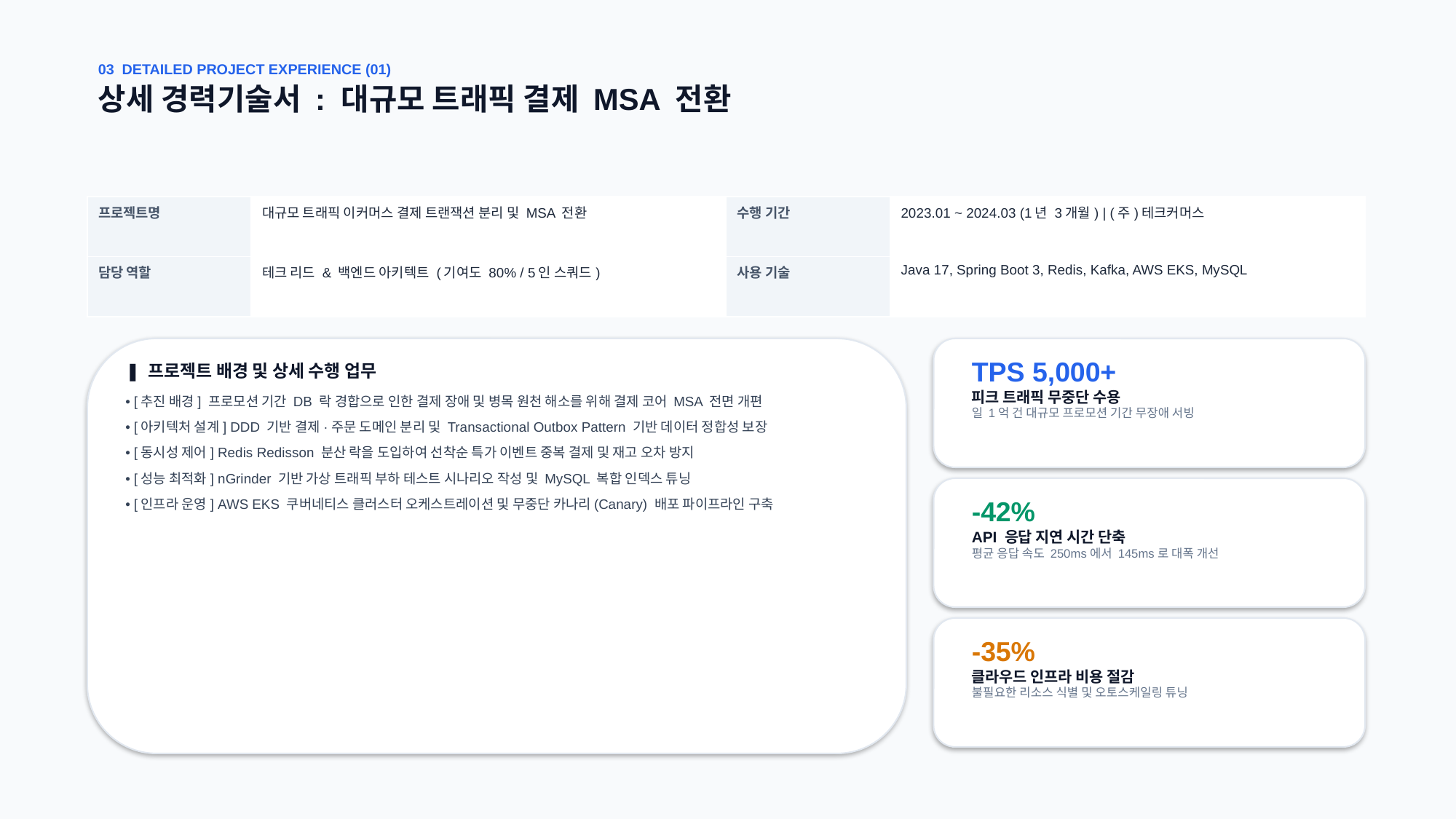

03  DETAILED PROJECT EXPERIENCE (01)
상세 경력기술서 : 대규모 트래픽 결제 MSA 전환
| 프로젝트명 | 대규모 트래픽 이커머스 결제 트랜잭션 분리 및 MSA 전환 | 수행 기간 | 2023.01 ~ 2024.03 (1년 3개월) | (주)테크커머스 |
| --- | --- | --- | --- |
| 담당 역할 | 테크 리드 & 백엔드 아키텍트 (기여도 80% / 5인 스쿼드) | 사용 기술 | Java 17, Spring Boot 3, Redis, Kafka, AWS EKS, MySQL |

TPS 5,000+
피크 트래픽 무중단 수용
일 1억 건 대규모 프로모션 기간 무장애 서빙
❚ 프로젝트 배경 및 상세 수행 업무
• [추진 배경] 프로모션 기간 DB 락 경합으로 인한 결제 장애 및 병목 원천 해소를 위해 결제 코어 MSA 전면 개편
• [아키텍처 설계] DDD 기반 결제·주문 도메인 분리 및 Transactional Outbox Pattern 기반 데이터 정합성 보장
• [동시성 제어] Redis Redisson 분산 락을 도입하여 선착순 특가 이벤트 중복 결제 및 재고 오차 방지
• [성능 최적화] nGrinder 기반 가상 트래픽 부하 테스트 시나리오 작성 및 MySQL 복합 인덱스 튜닝
• [인프라 운영] AWS EKS 쿠버네티스 클러스터 오케스트레이션 및 무중단 카나리(Canary) 배포 파이프라인 구축

-42%
API 응답 지연 시간 단축
평균 응답 속도 250ms에서 145ms로 대폭 개선

-35%
클라우드 인프라 비용 절감
불필요한 리소스 식별 및 오토스케일링 튜닝